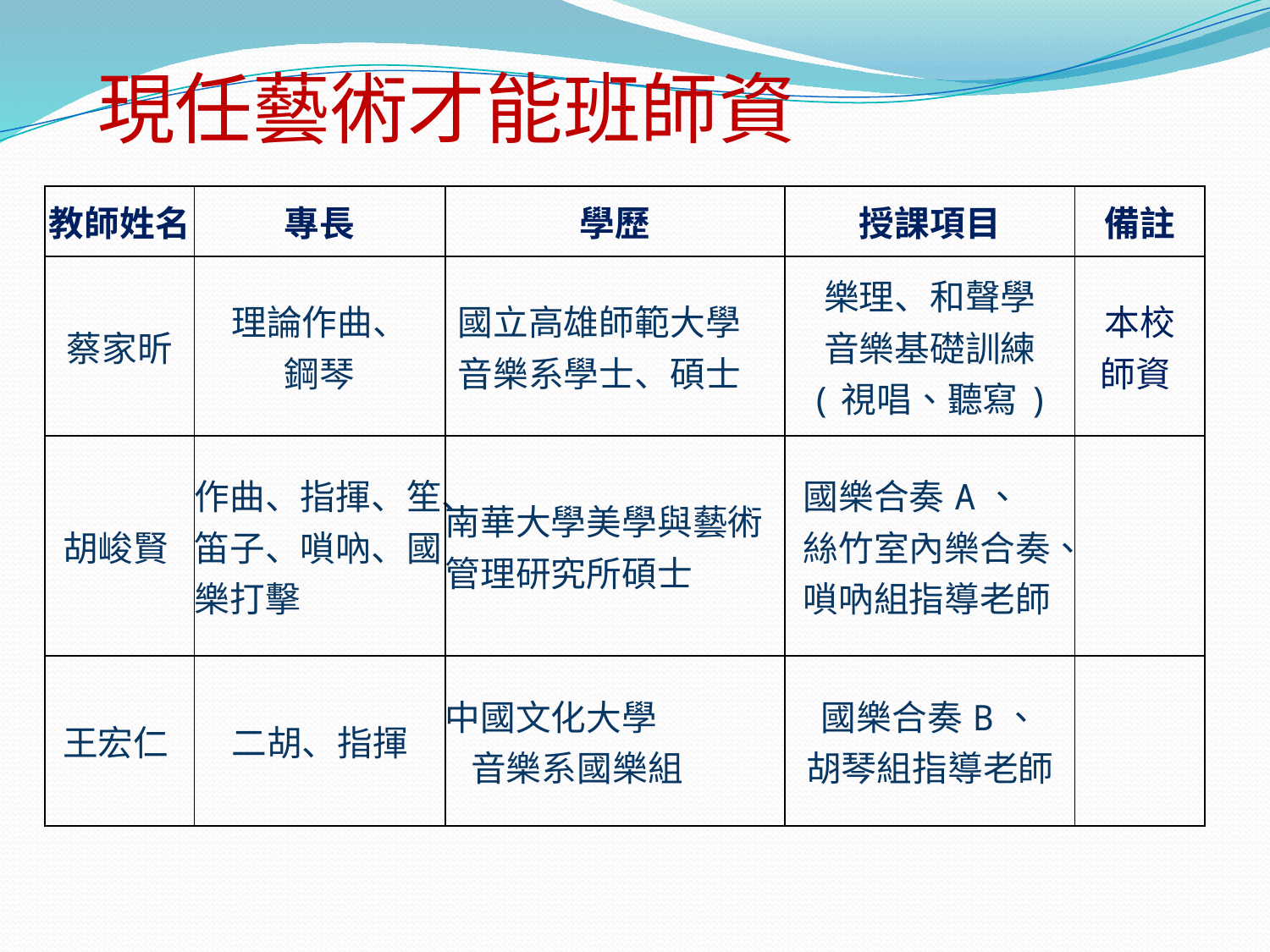

# 現任藝術才能班師資
| 教師姓名 | 專長 | 學歷 | 授課項目 | 備註 |
| --- | --- | --- | --- | --- |
| 蔡家昕 | 理論作曲、 鋼琴 | 國立高雄師範大學 音樂系學士、碩士 | 樂理、和聲學 音樂基礎訓練 (視唱、聽寫) | 本校師資 |
| 胡峻賢 | 作曲、指揮、笙、笛子、嗩吶、國樂打擊 | 南華大學美學與藝術 管理研究所碩士 | 國樂合奏A、 絲竹室內樂合奏、 嗩吶組指導老師 |  |
| 王宏仁 | 二胡、指揮 | 中國文化大學 音樂系國樂組 | 國樂合奏B、 胡琴組指導老師 |  |